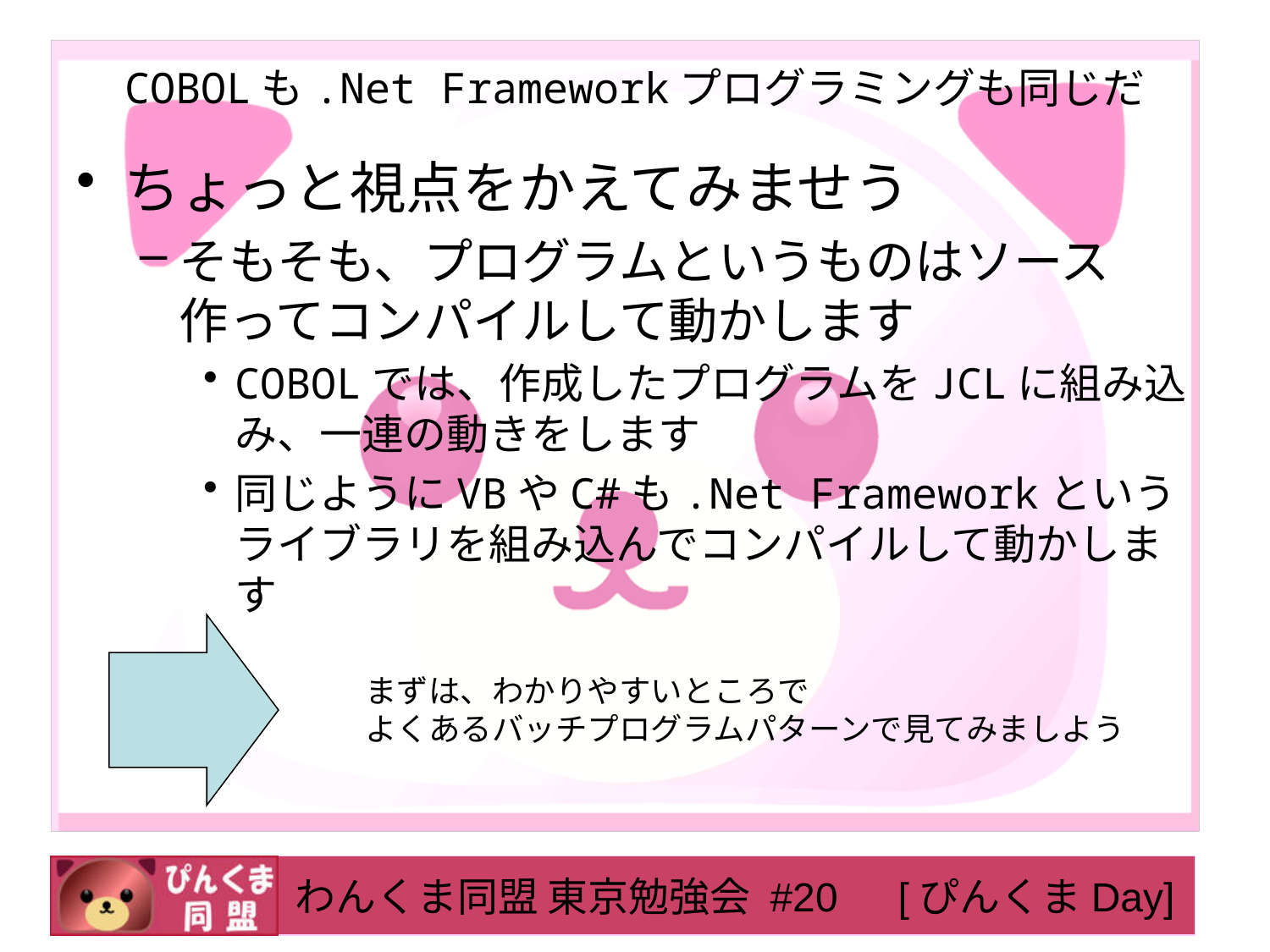

# COBOLも.Net Frameworkプログラミングも同じだ
ちょっと視点をかえてみませう
そもそも、プログラムというものはソース作ってコンパイルして動かします
COBOLでは、作成したプログラムをJCLに組み込み、一連の動きをします
同じようにVBやC#も.Net Frameworkというライブラリを組み込んでコンパイルして動かします

まずは、わかりやすいところで
よくあるバッチプログラムパターンで見てみましよう